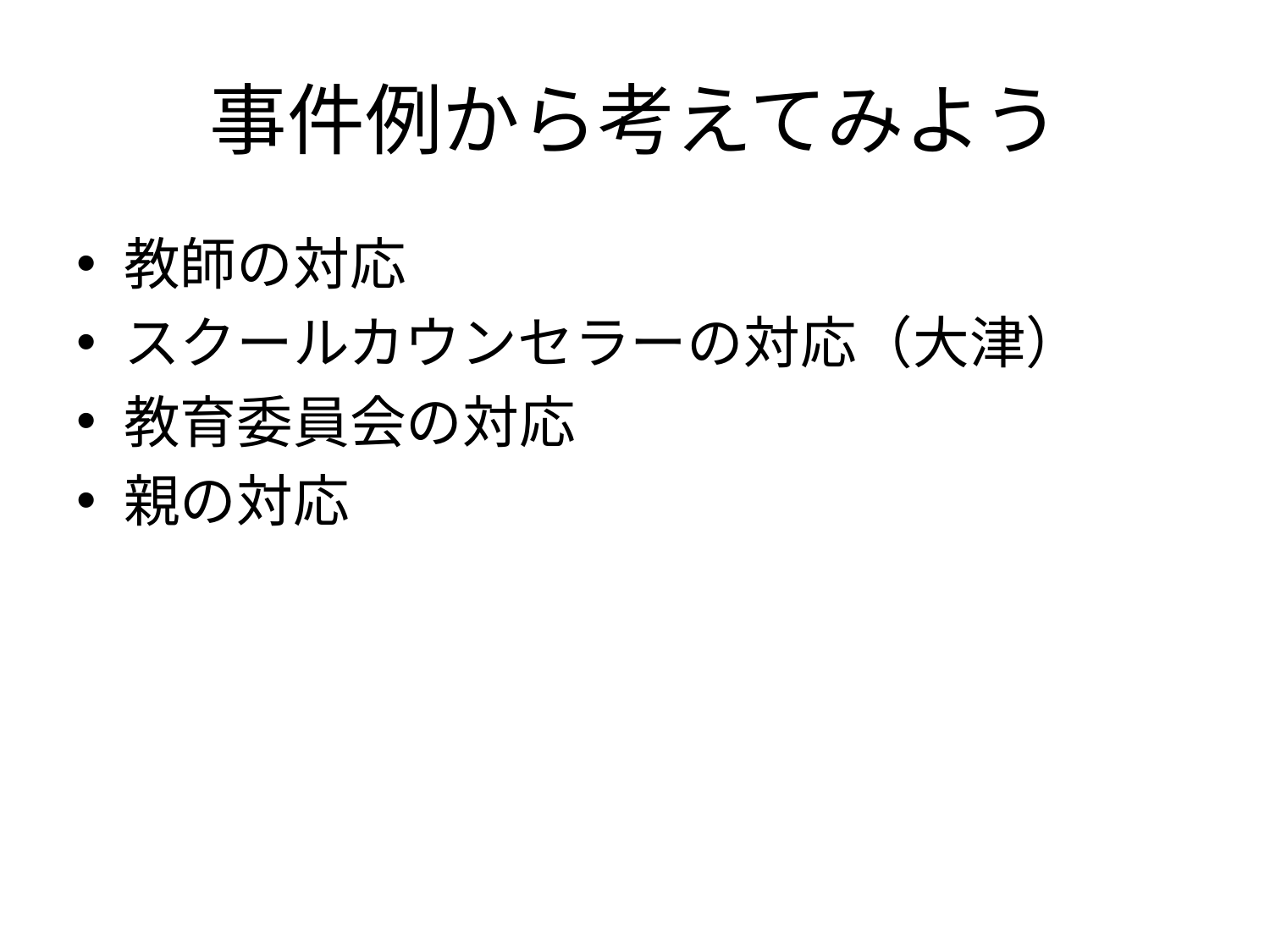

# 事件例から考えてみよう
教師の対応
スクールカウンセラーの対応（大津）
教育委員会の対応
親の対応